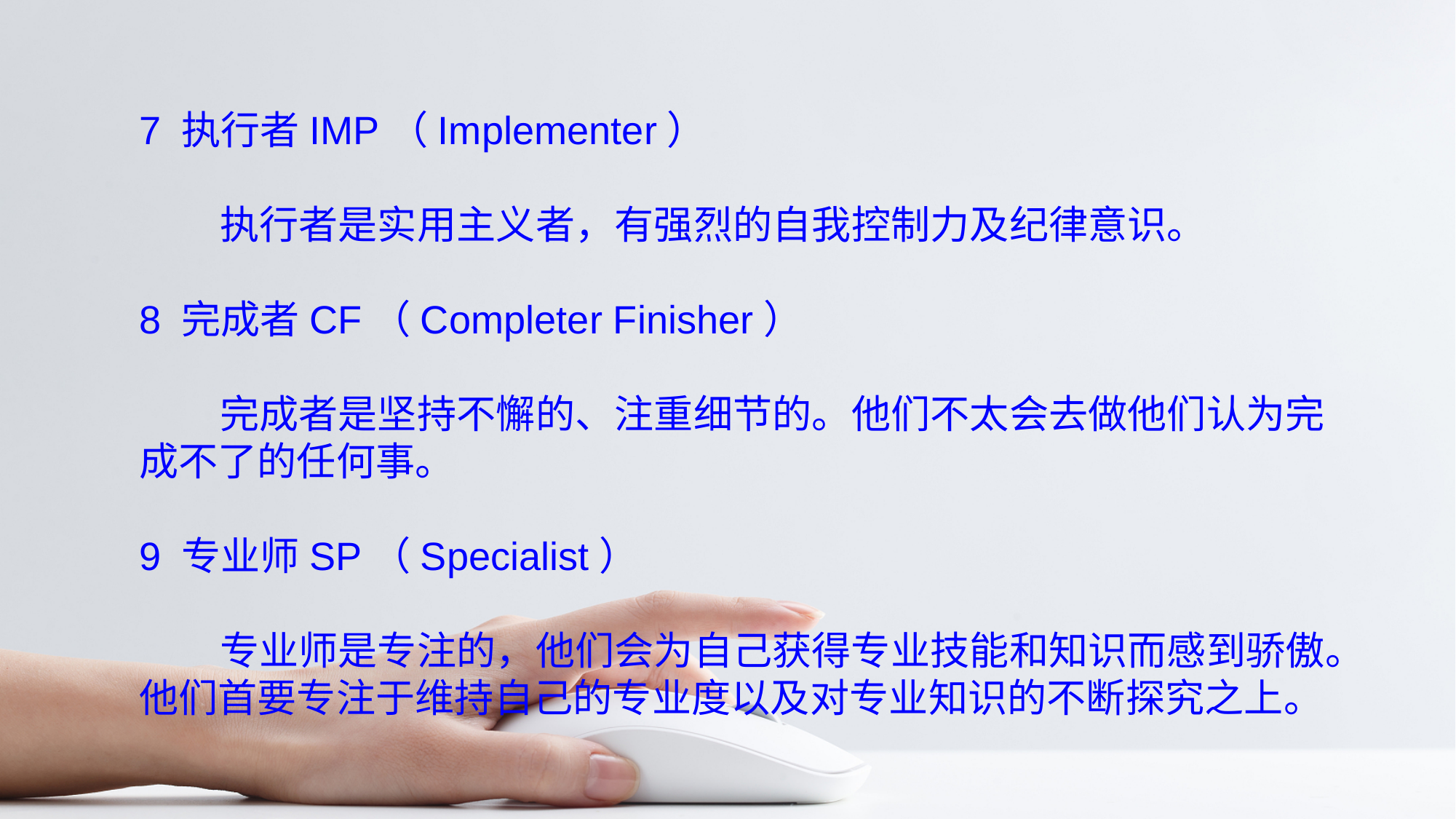

7 执行者IMP（Implementer）

        执行者是实用主义者，有强烈的自我控制力及纪律意识。

8 完成者CF（Completer Finisher）

        完成者是坚持不懈的、注重细节的。他们不太会去做他们认为完成不了的任何事。

9 专业师SP（Specialist）

        专业师是专注的，他们会为自己获得专业技能和知识而感到骄傲。他们首要专注于维持自己的专业度以及对专业知识的不断探究之上。